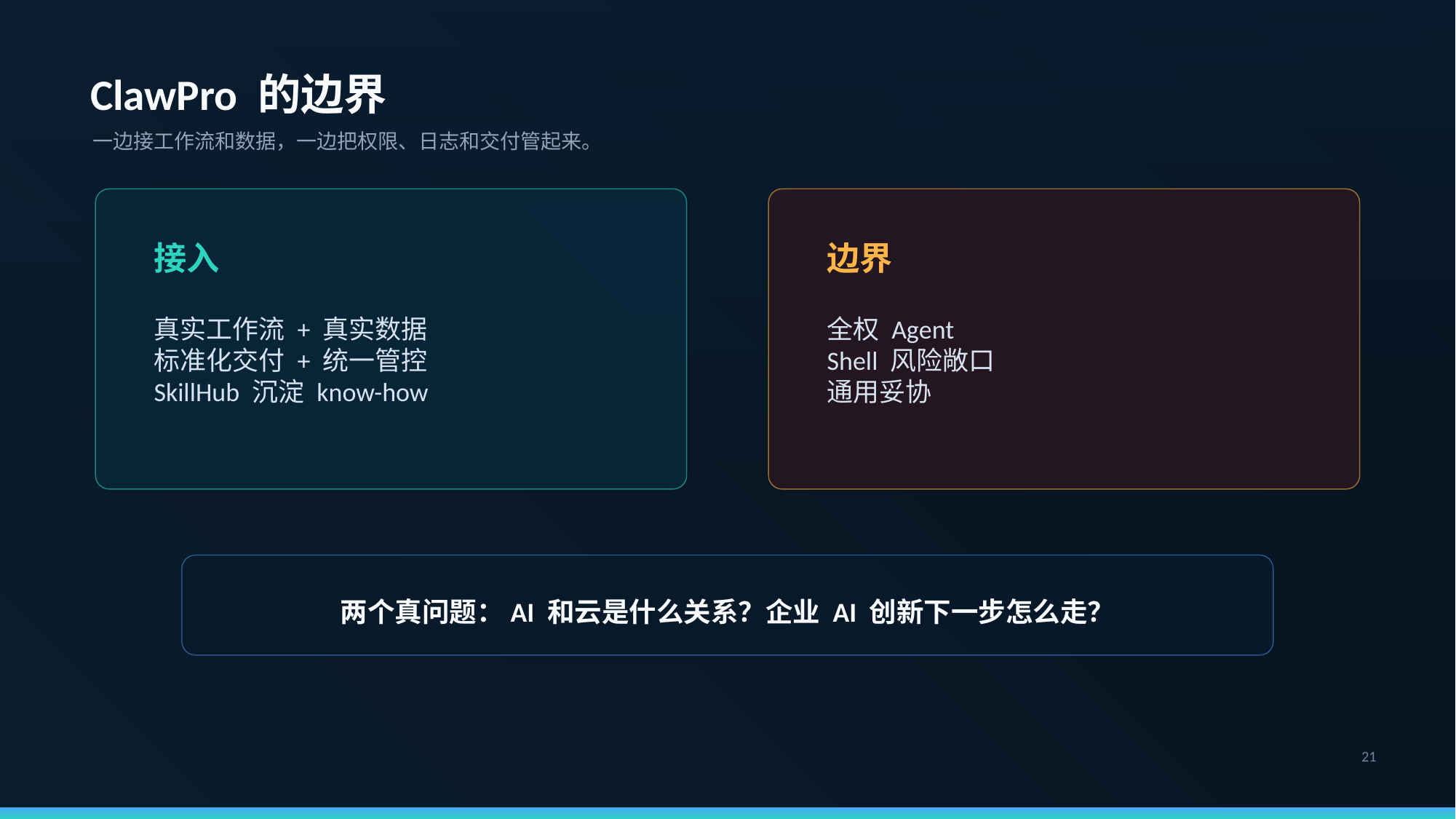

ClawPro 的边界
一边接工作流和数据，一边把权限、日志和交付管起来。

接入
边界
真实工作流 + 真实数据
标准化交付 + 统一管控
SkillHub 沉淀 know-how
全权 Agent
Shell 风险敞口
通用妥协

两个真问题：AI 和云是什么关系？企业 AI 创新下一步怎么走？
21